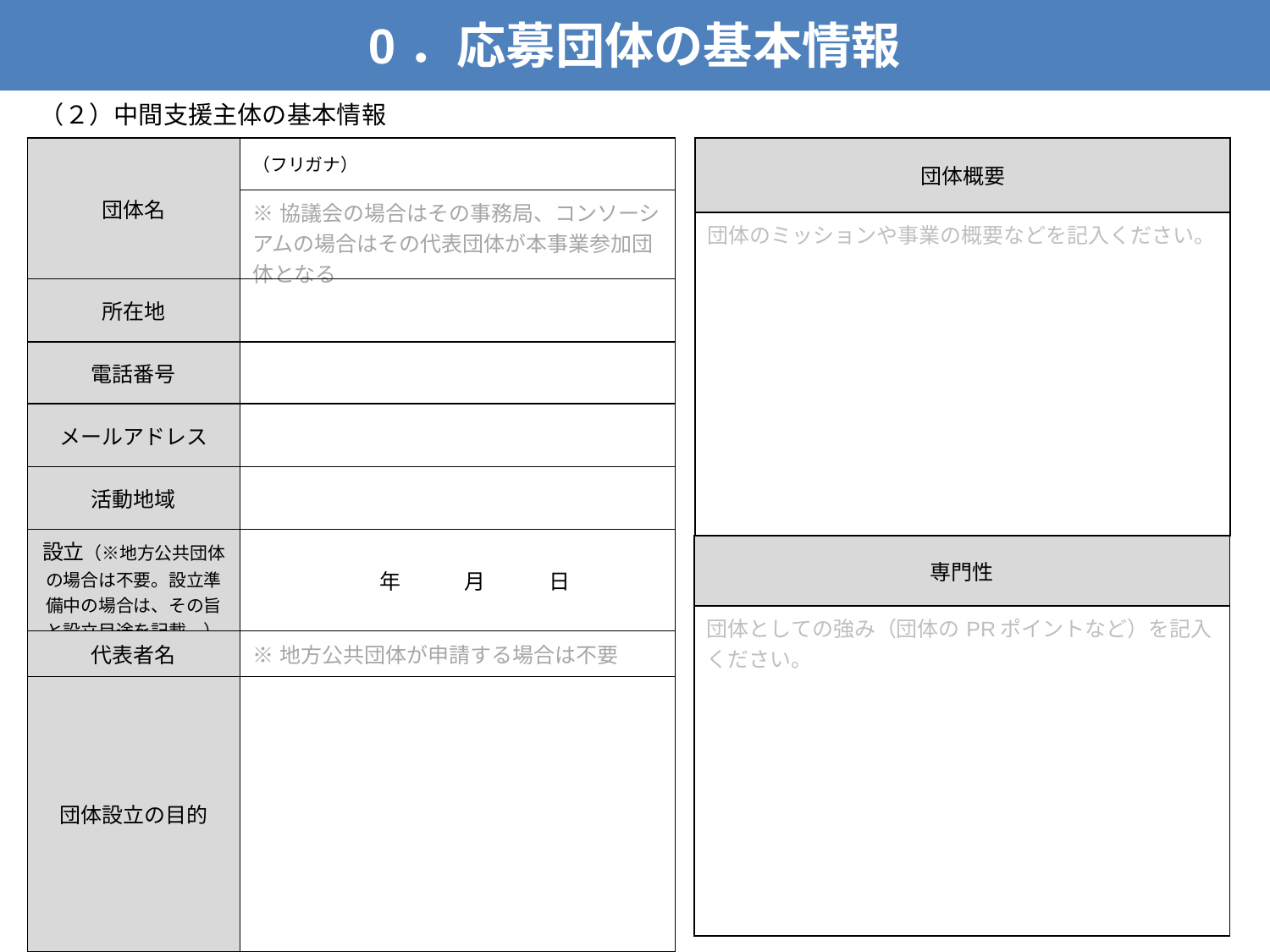

0．応募団体の基本情報
（２）中間支援主体の基本情報
| 団体名 | （フリガナ） |
| --- | --- |
|  | ※協議会の場合はその事務局、コンソーシアムの場合はその代表団体が本事業参加団体となる |
| 所在地 |  |
| 電話番号 |  |
| メールアドレス |  |
| 活動地域 |  |
| 設立（※地方公共団体の場合は不要。設立準備中の場合は、その旨と設立目途を記載。） | 年　　　月　　　日 |
| 代表者名 | ※地方公共団体が申請する場合は不要 |
| 団体設立の目的 |  |
| 団体概要 |
| --- |
| 団体のミッションや事業の概要などを記入ください。 |
| 専門性 |
| --- |
| 団体としての強み（団体のPRポイントなど）を記入ください。 |